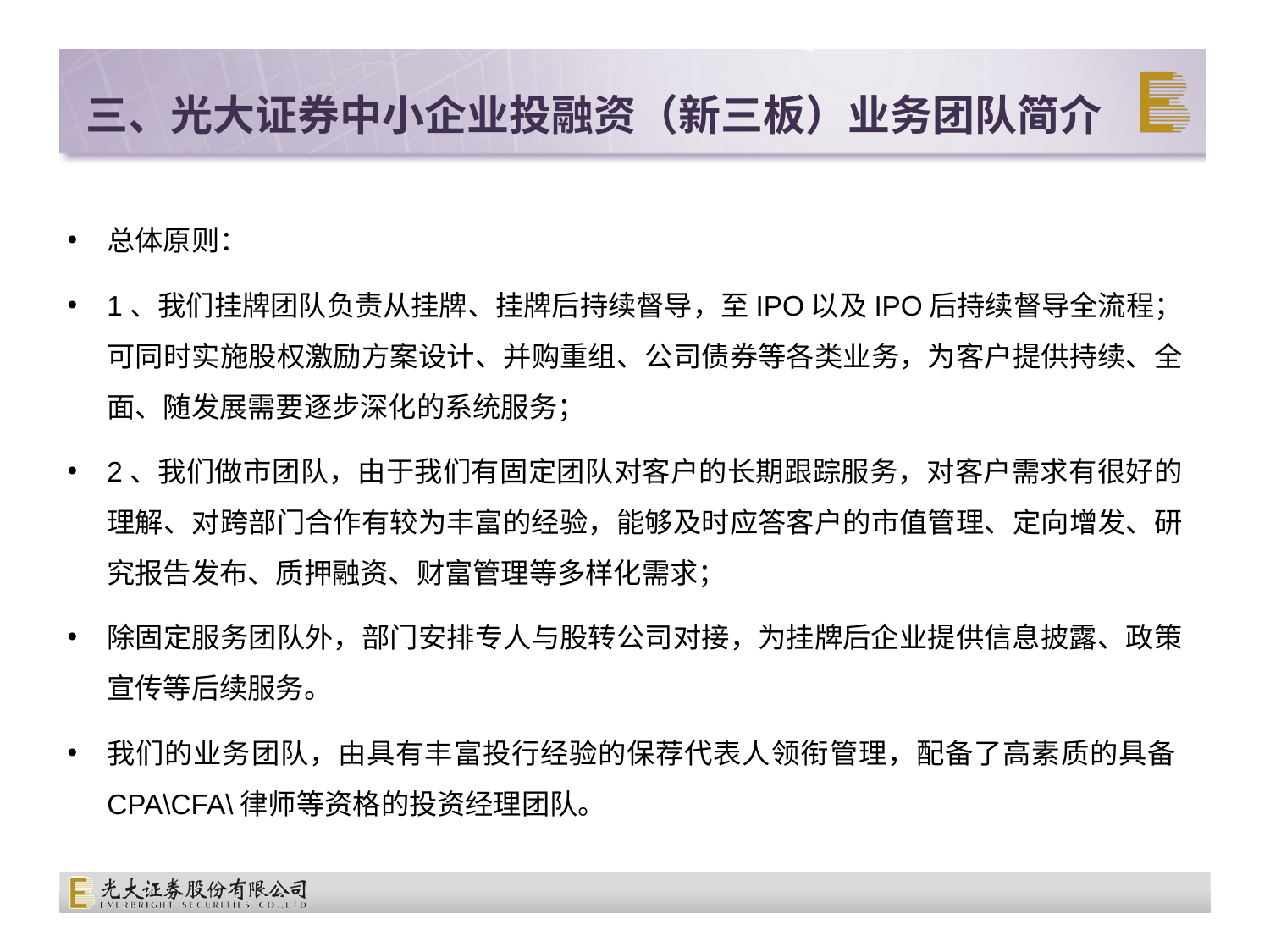

# 三、光大证券中小企业投融资（新三板）业务团队简介

总体原则：
1、我们挂牌团队负责从挂牌、挂牌后持续督导，至IPO以及IPO后持续督导全流程；可同时实施股权激励方案设计、并购重组、公司债券等各类业务，为客户提供持续、全面、随发展需要逐步深化的系统服务；
2、我们做市团队，由于我们有固定团队对客户的长期跟踪服务，对客户需求有很好的理解、对跨部门合作有较为丰富的经验，能够及时应答客户的市值管理、定向增发、研究报告发布、质押融资、财富管理等多样化需求；
除固定服务团队外，部门安排专人与股转公司对接，为挂牌后企业提供信息披露、政策宣传等后续服务。
我们的业务团队，由具有丰富投行经验的保荐代表人领衔管理，配备了高素质的具备CPA\CFA\律师等资格的投资经理团队。

67